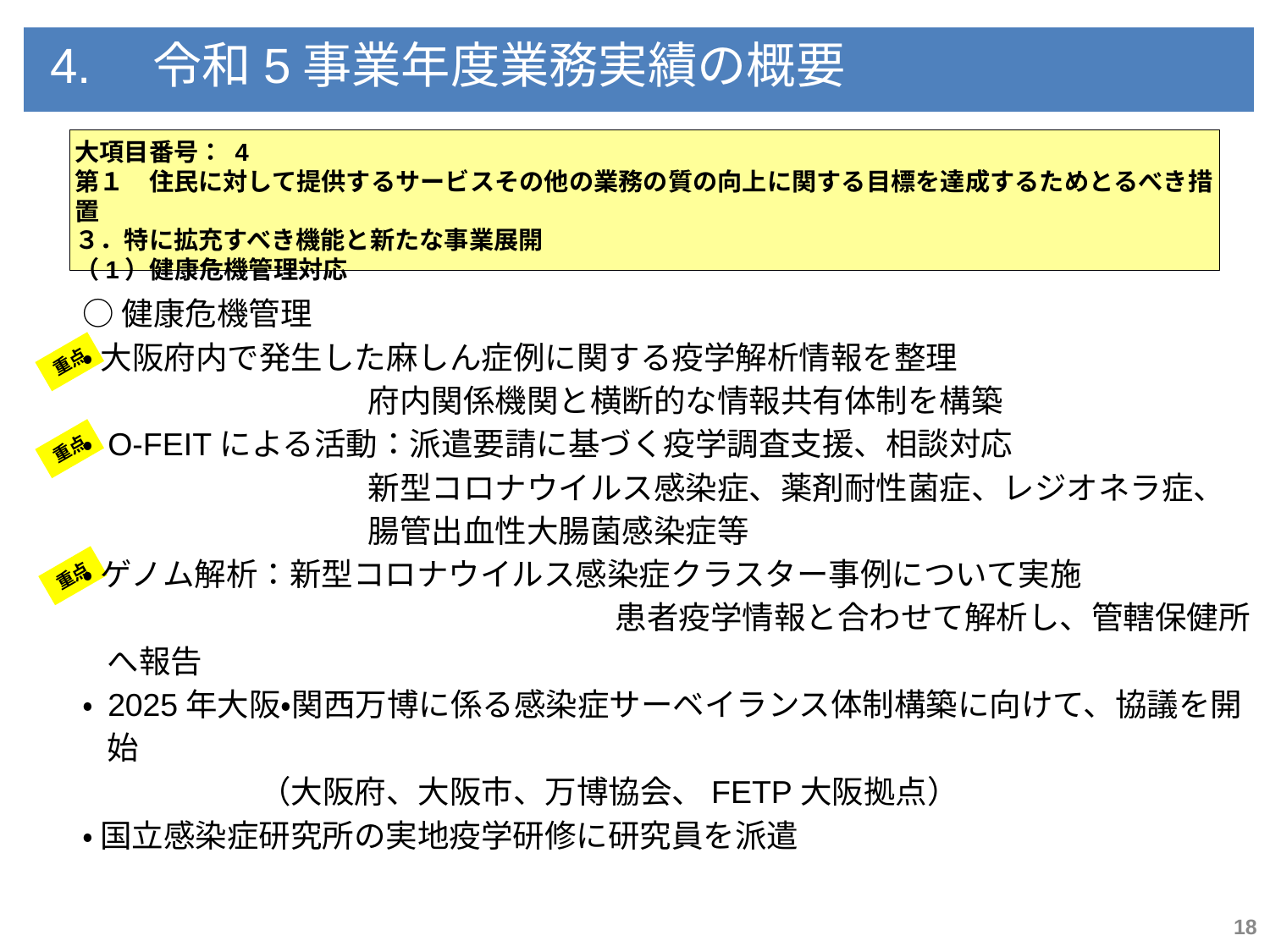

4.　令和5事業年度業務実績の概要
大項目番号： 4
第１　住民に対して提供するサービスその他の業務の質の向上に関する目標を達成するためとるべき措置
３．特に拡充すべき機能と新たな事業展開
（1）健康危機管理対応

○健康危機管理
・ 大阪府内で発生した麻しん症例に関する疫学解析情報を整理
　　　　　　　　　府内関係機関と横断的な情報共有体制を構築
・ O-FEITによる活動：派遣要請に基づく疫学調査支援、相談対応
　　　　　　　　　新型コロナウイルス感染症、薬剤耐性菌症、レジオネラ症、
　　　　　　　　　腸管出血性大腸菌感染症等
・ ゲノム解析：新型コロナウイルス感染症クラスター事例について実施
　				患者疫学情報と合わせて解析し、管轄保健所へ報告
・ 2025年大阪・関西万博に係る感染症サーベイランス体制構築に向けて、協議を開始
　　　　（大阪府、大阪市、万博協会、FETP大阪拠点）
・ 国立感染症研究所の実地疫学研修に研究員を派遣
重点
重点
重点
18